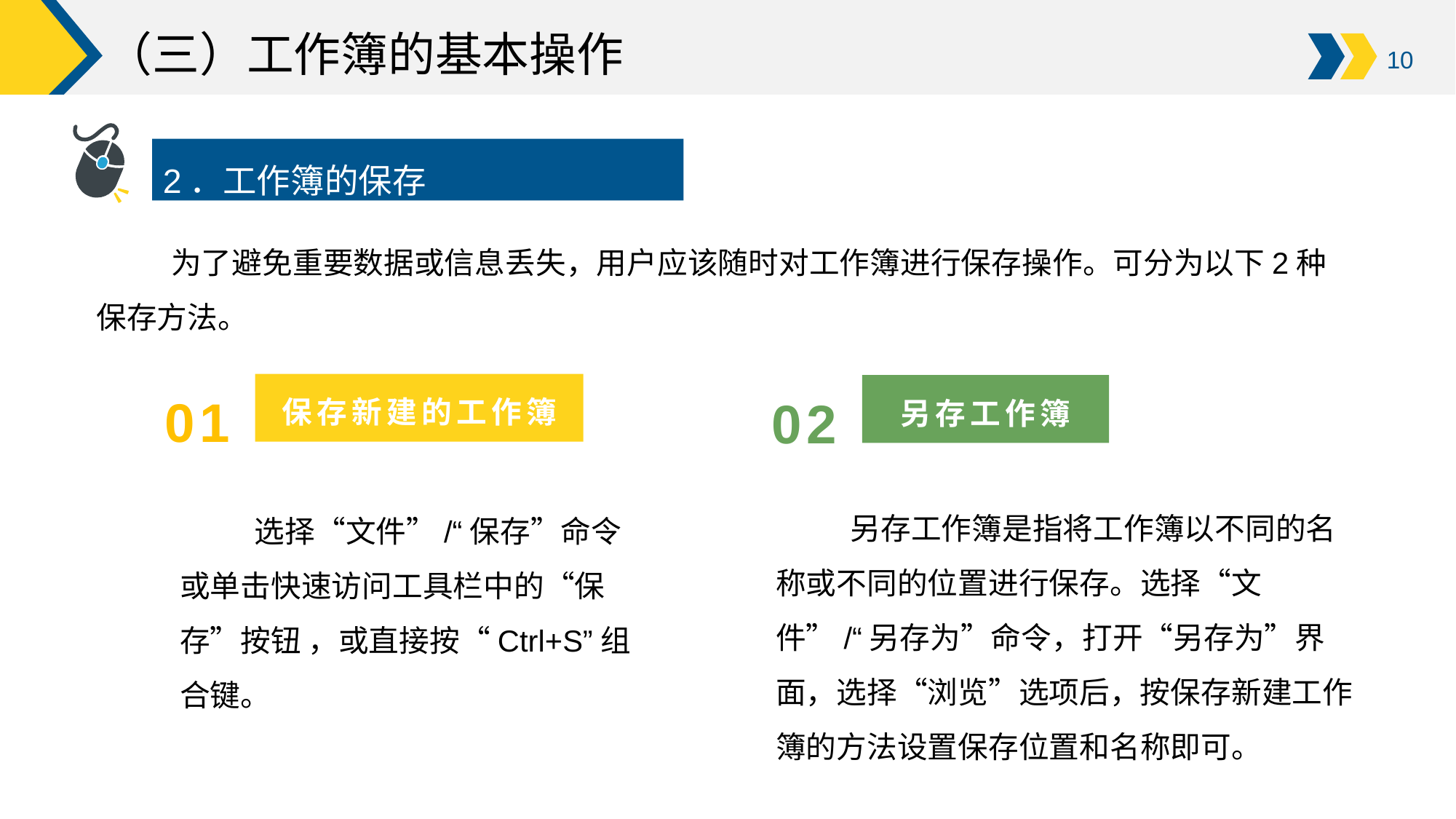

# （三）工作簿的基本操作

2．工作簿的保存
为了避免重要数据或信息丢失，用户应该随时对工作簿进行保存操作。可分为以下2种保存方法。
01
02
保存新建的工作簿
另存工作簿
另存工作簿是指将工作簿以不同的名称或不同的位置进行保存。选择“文件”/“另存为”命令，打开“另存为”界面，选择“浏览”选项后，按保存新建工作簿的方法设置保存位置和名称即可。
选择“文件”/“保存”命令或单击快速访问工具栏中的“保存”按钮 ，或直接按“Ctrl+S”组合键。